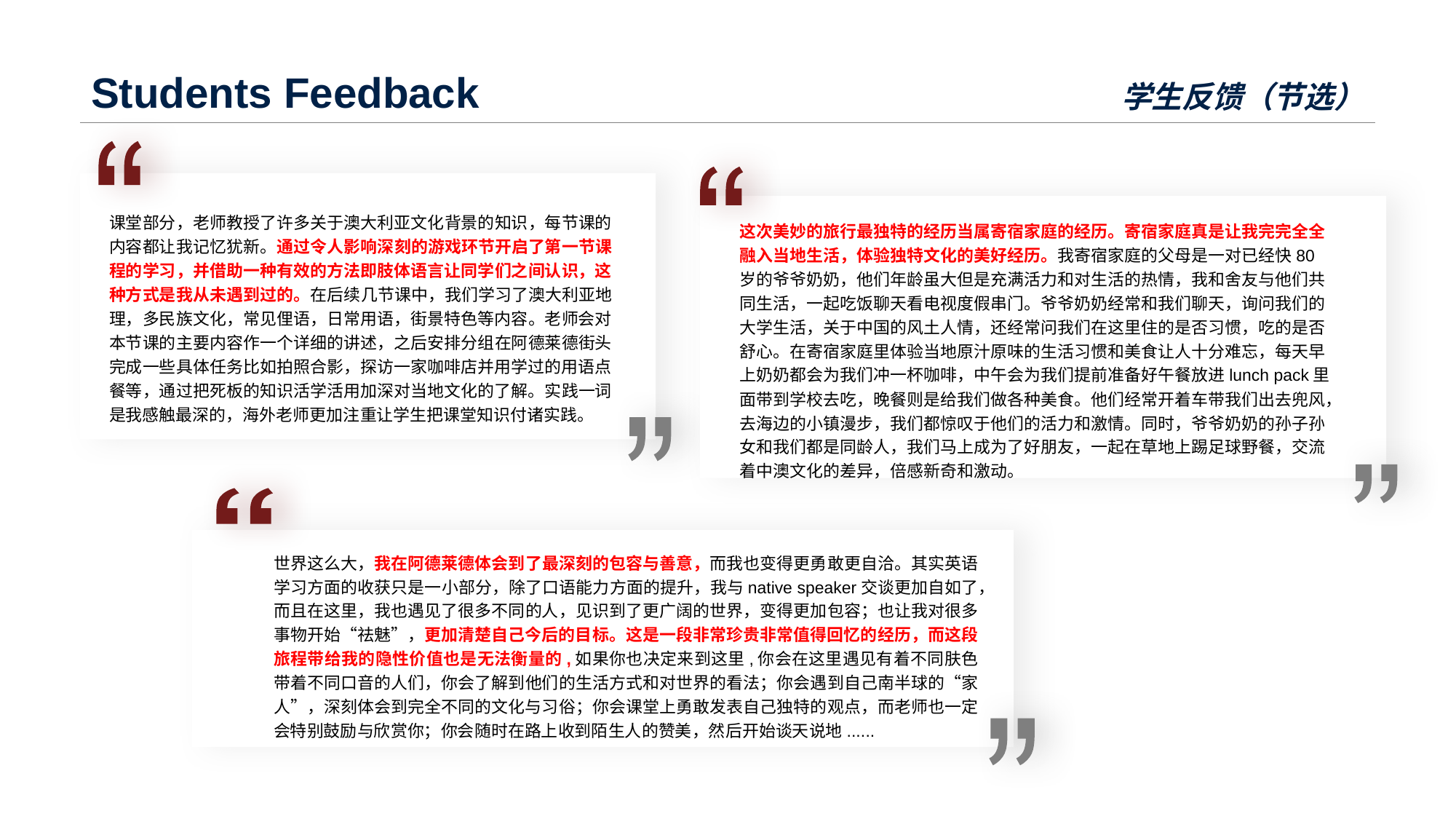

# Students Feedback
学生反馈（节选）

课堂部分，老师教授了许多关于澳大利亚文化背景的知识，每节课的内容都让我记忆犹新。通过令人影响深刻的游戏环节开启了第一节课程的学习，并借助一种有效的方法即肢体语言让同学们之间认识，这种方式是我从未遇到过的。在后续几节课中，我们学习了澳大利亚地理，多民族文化，常见俚语，日常用语，街景特色等内容。老师会对本节课的主要内容作一个详细的讲述，之后安排分组在阿德莱德街头完成一些具体任务比如拍照合影，探访一家咖啡店并用学过的用语点餐等，通过把死板的知识活学活用加深对当地文化的了解。实践一词是我感触最深的，海外老师更加注重让学生把课堂知识付诸实践。

这次美妙的旅行最独特的经历当属寄宿家庭的经历。寄宿家庭真是让我完完全全融入当地生活，体验独特文化的美好经历。我寄宿家庭的父母是一对已经快80岁的爷爷奶奶，他们年龄虽大但是充满活力和对生活的热情，我和舍友与他们共同生活，一起吃饭聊天看电视度假串门。爷爷奶奶经常和我们聊天，询问我们的大学生活，关于中国的风土人情，还经常问我们在这里住的是否习惯，吃的是否舒心。在寄宿家庭里体验当地原汁原味的生活习惯和美食让人十分难忘，每天早上奶奶都会为我们冲一杯咖啡，中午会为我们提前准备好午餐放进lunch pack里面带到学校去吃，晚餐则是给我们做各种美食。他们经常开着车带我们出去兜风，去海边的小镇漫步，我们都惊叹于他们的活力和激情。同时，爷爷奶奶的孙子孙女和我们都是同龄人，我们马上成为了好朋友，一起在草地上踢足球野餐，交流着中澳文化的差异，倍感新奇和激动。

世界这么大，我在阿德莱德体会到了最深刻的包容与善意，而我也变得更勇敢更自洽。其实英语学习方面的收获只是一小部分，除了口语能力方面的提升，我与native speaker交谈更加自如了，而且在这里，我也遇见了很多不同的人，见识到了更广阔的世界，变得更加包容；也让我对很多事物开始“祛魅”，更加清楚自己今后的目标。这是一段非常珍贵非常值得回忆的经历，而这段旅程带给我的隐性价值也是无法衡量的,如果你也决定来到这里,你会在这里遇见有着不同肤色带着不同口音的人们，你会了解到他们的生活方式和对世界的看法；你会遇到自己南半球的“家人”，深刻体会到完全不同的文化与习俗；你会课堂上勇敢发表自己独特的观点，而老师也一定会特别鼓励与欣赏你；你会随时在路上收到陌生人的赞美，然后开始谈天说地......